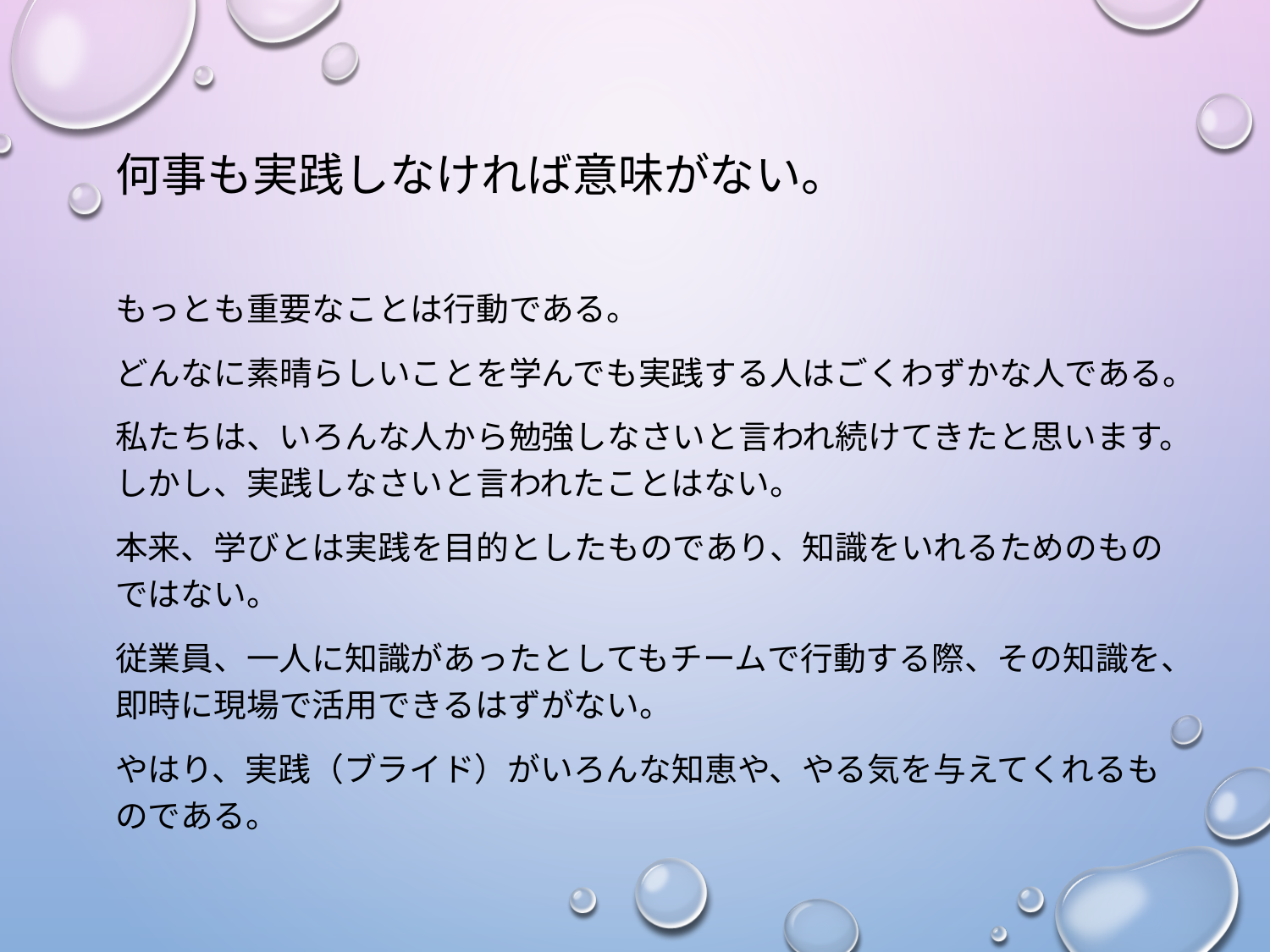

何事も実践しなければ意味がない。

もっとも重要なことは行動である。
どんなに素晴らしいことを学んでも実践する人はごくわずかな人である。
私たちは、いろんな人から勉強しなさいと言われ続けてきたと思います。しかし、実践しなさいと言われたことはない。
本来、学びとは実践を目的としたものであり、知識をいれるためのものではない。
従業員、一人に知識があったとしてもチームで行動する際、その知識を、即時に現場で活用できるはずがない。
やはり、実践（ブライド）がいろんな知恵や、やる気を与えてくれるものである。